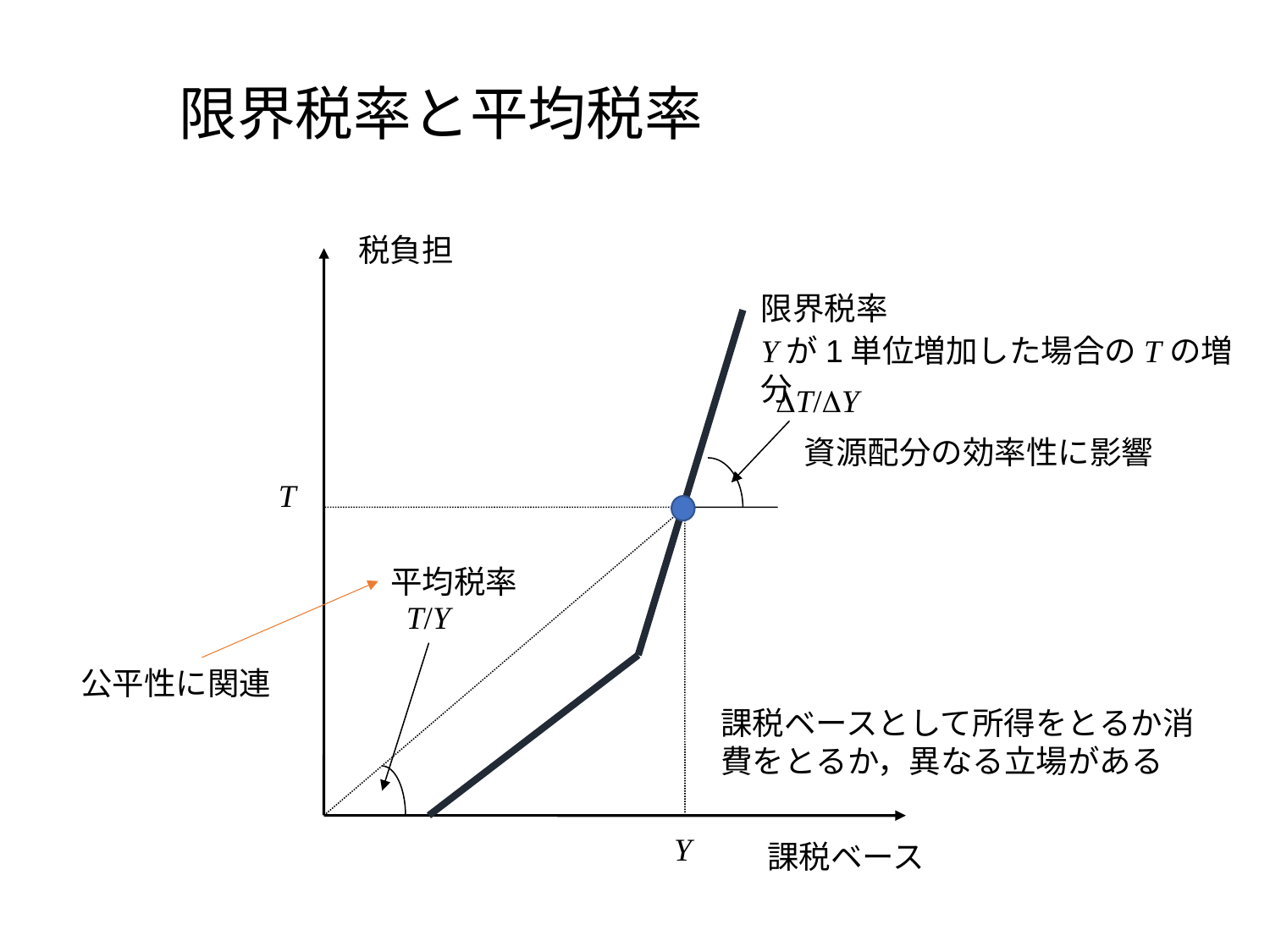

# 限界税率と平均税率
税負担

限界税率

ΔT/ΔY

T

平均税率
T/Y

Y
課税ベース
Yが1単位増加した場合のTの増分
資源配分の効率性に影響
公平性に関連
課税ベースとして所得をとるか消費をとるか，異なる立場がある